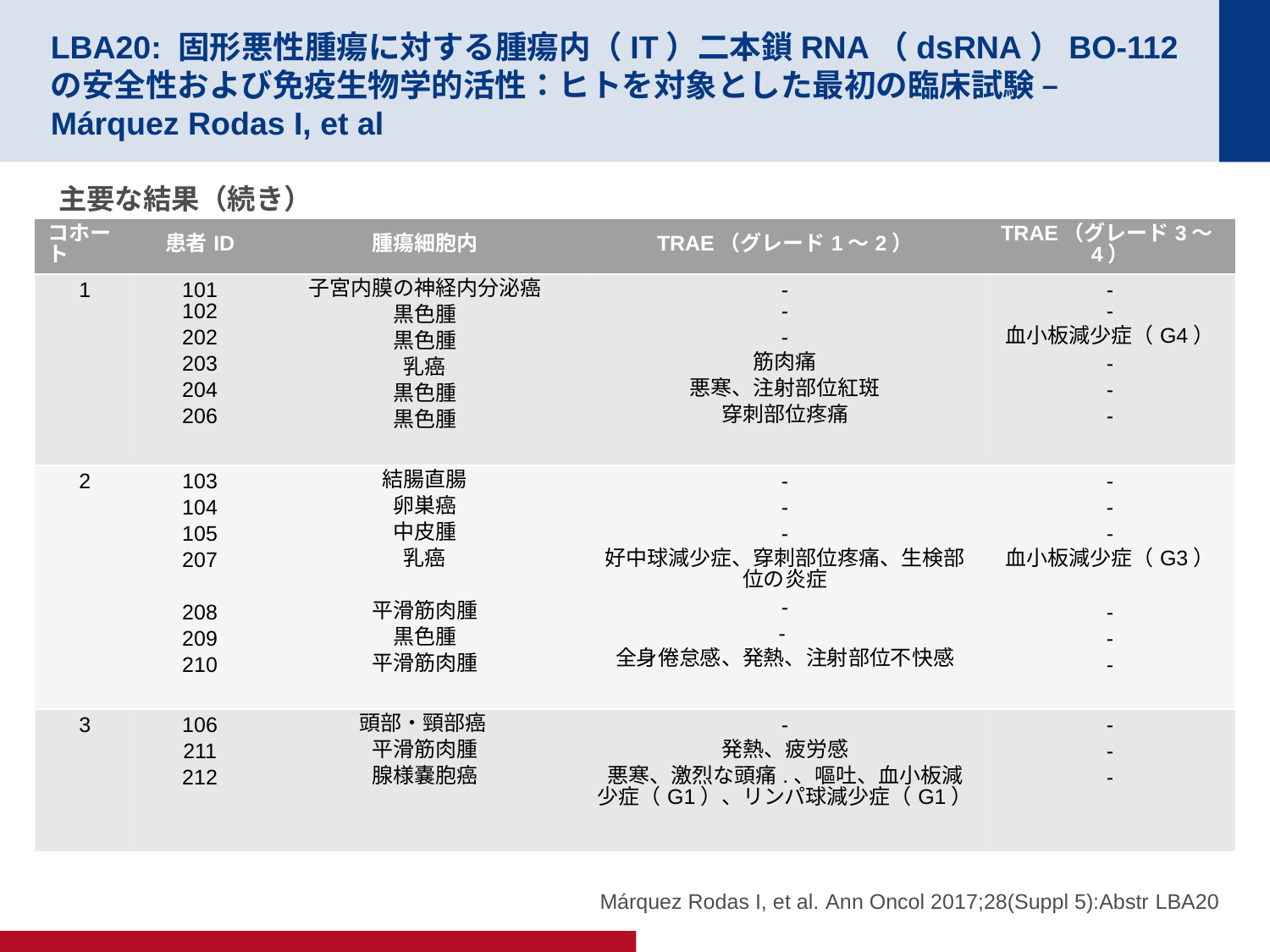

# LBA20: 固形悪性腫瘍に対する腫瘍内（IT）二本鎖RNA（dsRNA）BO-112の安全性および免疫生物学的活性：ヒトを対象とした最初の臨床試験 – Márquez Rodas I, et al
主要な結果（続き）

| コホート | 患者ID | 腫瘍細胞内 | TRAE（グレード1～2） | TRAE（グレード3～4） |
| --- | --- | --- | --- | --- |
| 1 | 101 102 202 203 204 206 | 子宮内膜の神経内分泌癌 黒色腫 黒色腫 乳癌 黒色腫 黒色腫 | - - - 筋肉痛 悪寒、注射部位紅斑 穿刺部位疼痛 | - - 血小板減少症（G4） - - - |
| 2 | 103 104 105 207 208 209 210 | 結腸直腸 卵巣癌 中皮腫 乳癌 平滑筋肉腫 黒色腫 平滑筋肉腫 | - - - 好中球減少症、穿刺部位疼痛、生検部位の炎症 - - 全身倦怠感、発熱、注射部位不快感 | - - - 血小板減少症（G3） - - - |
| 3 | 106 211 212 | 頭部・頸部癌 平滑筋肉腫 腺様嚢胞癌 | - 発熱、疲労感 悪寒、激烈な頭痛.、嘔吐、血小板減少症（G1）、リンパ球減少症（G1） | - - - |
Márquez Rodas I, et al. Ann Oncol 2017;28(Suppl 5):Abstr LBA20